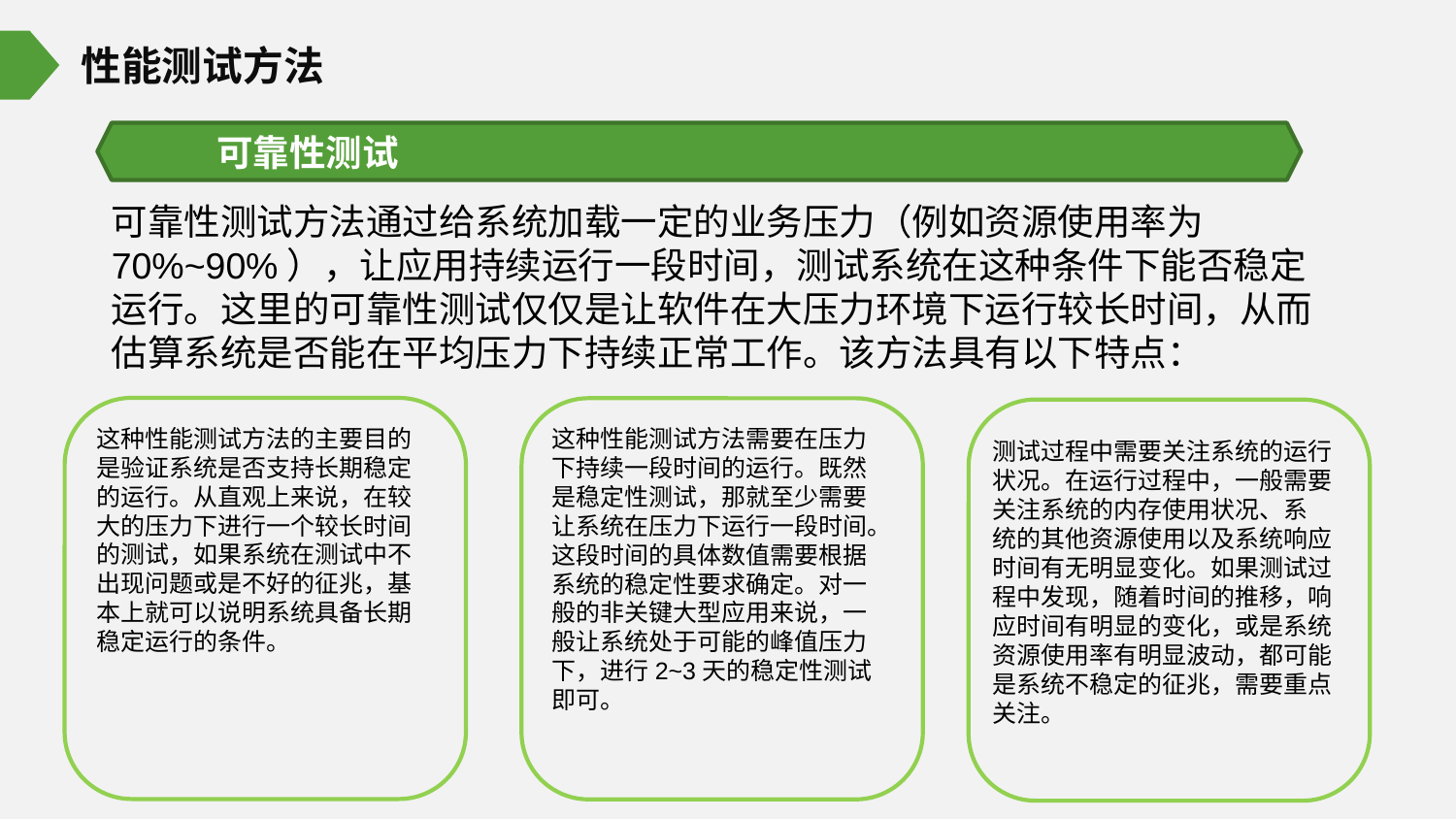

性能测试方法
可靠性测试
可靠性测试方法通过给系统加载一定的业务压力（例如资源使用率为70%~90%），让应用持续运行一段时间，测试系统在这种条件下能否稳定运行。这里的可靠性测试仅仅是让软件在大压力环境下运行较长时间，从而估算系统是否能在平均压力下持续正常工作。该方法具有以下特点：

这种性能测试方法的主要目的是验证系统是否支持长期稳定的运行。从直观上来说，在较大的压力下进行一个较长时间的测试，如果系统在测试中不出现问题或是不好的征兆，基本上就可以说明系统具备长期稳定运行的条件。
这种性能测试方法需要在压力下持续一段时间的运行。既然是稳定性测试，那就至少需要让系统在压力下运行一段时间。这段时间的具体数值需要根据系统的稳定性要求确定。对一般的非关键大型应用来说，一般让系统处于可能的峰值压力下，进行2~3天的稳定性测试即可。
测试过程中需要关注系统的运行状况。在运行过程中，一般需要关注系统的内存使用状况、系
统的其他资源使用以及系统响应时间有无明显变化。如果测试过程中发现，随着时间的推移，响应时间有明显的变化，或是系统资源使用率有明显波动，都可能是系统不稳定的征兆，需要重点关注。